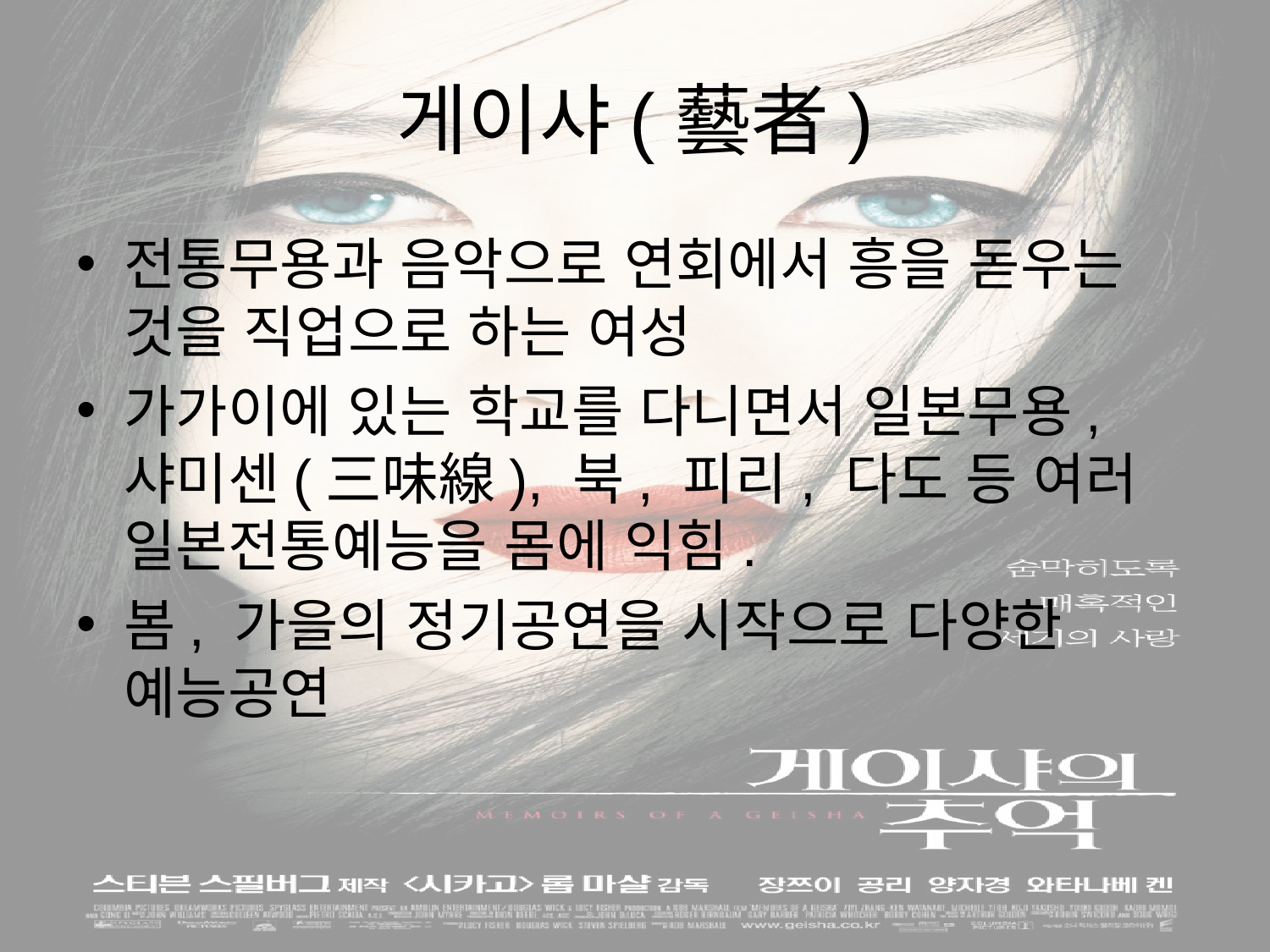

# 게이샤(藝者)
전통무용과 음악으로 연회에서 흥을 돋우는 것을 직업으로 하는 여성
가가이에 있는 학교를 다니면서 일본무용, 샤미센(三味線), 북, 피리, 다도 등 여러 일본전통예능을 몸에 익힘.
봄, 가을의 정기공연을 시작으로 다양한 예능공연